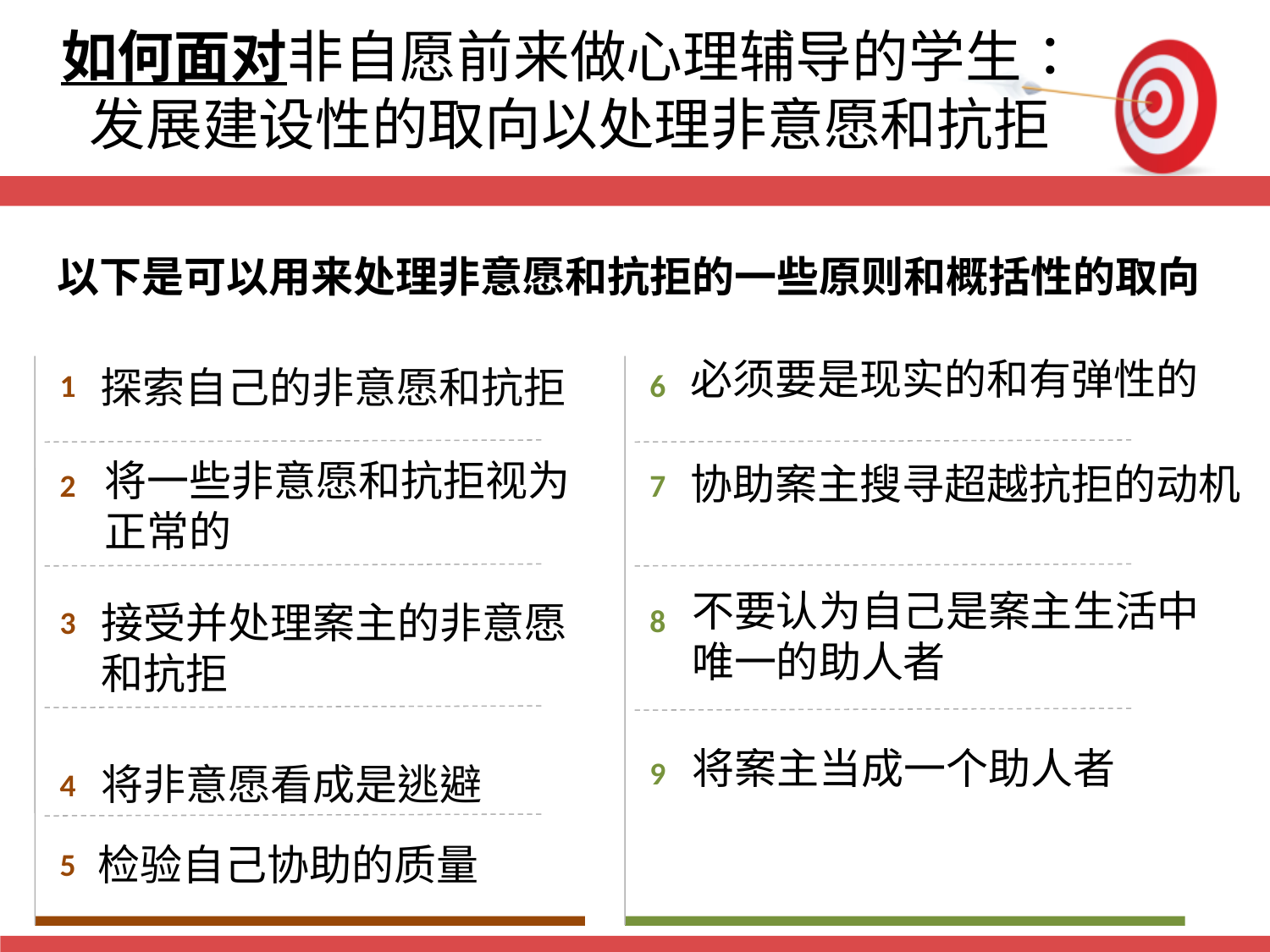

# 如何面对非自愿前来做心理辅导的学生： 发展建设性的取向以处理非意愿和抗拒
以下是可以用来处理非意愿和抗拒的一些原则和概括性的取向
必须要是现实的和有弹性的
1
6
探索自己的非意愿和抗拒

将一些非意愿和抗拒视为
正常的
2
7
协助案主搜寻超越抗拒的动机

不要认为自己是案主生活中
唯一的助人者
8
3
接受并处理案主的非意愿
和抗拒

9
将案主当成一个助人者
4
将非意愿看成是逃避

5
检验自己协助的质量